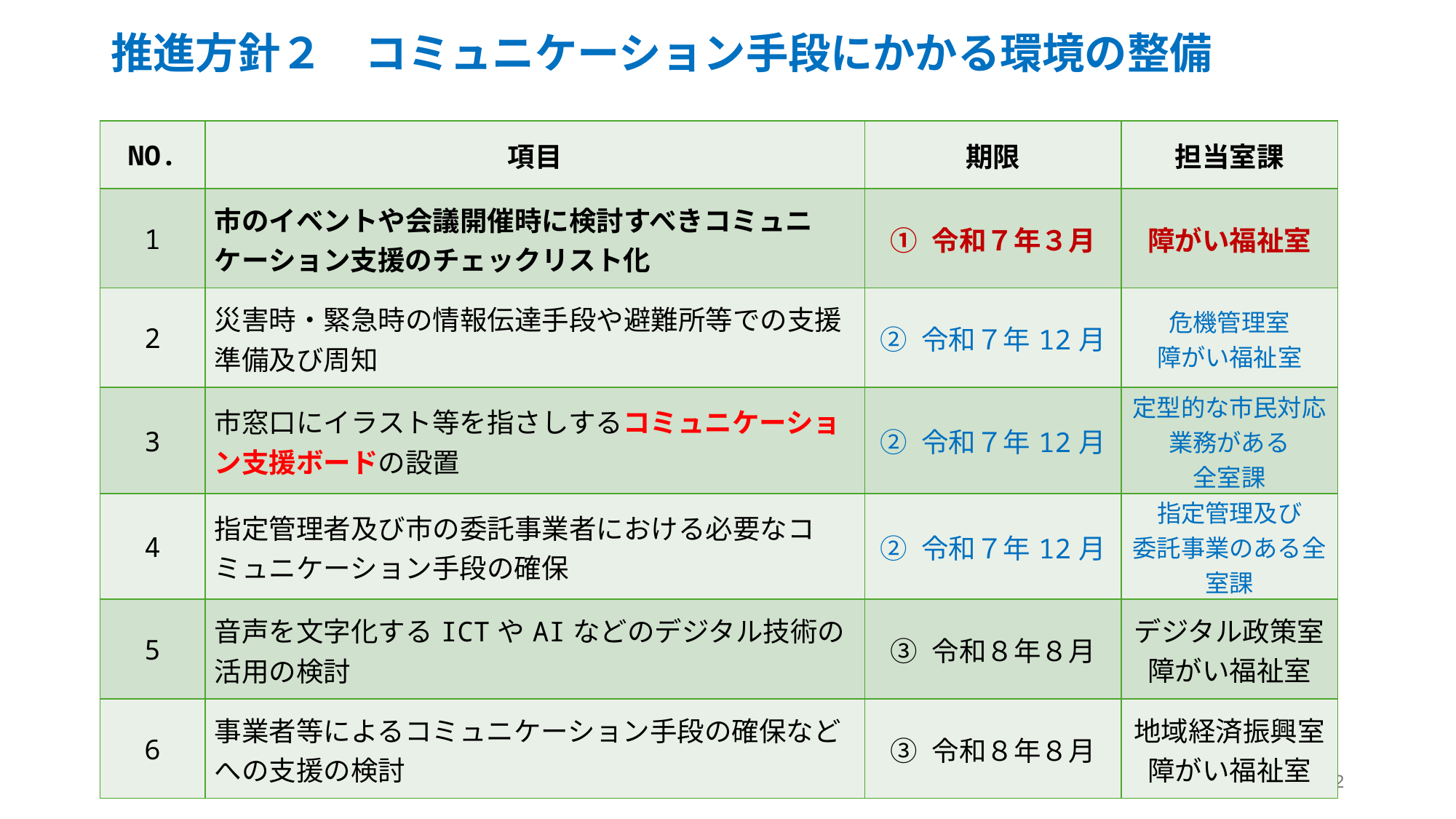

推進方針２　コミュニケーション手段にかかる環境の整備
| NO. | 項目 | 期限 | 担当室課 |
| --- | --- | --- | --- |
| 1 | 市のイベントや会議開催時に検討すべきコミュニケーション支援のチェックリスト化 | ① 令和７年３月 | 障がい福祉室 |
| 2 | 災害時・緊急時の情報伝達手段や避難所等での支援準備及び周知 | ② 令和７年12月 | 危機管理室 障がい福祉室 |
| 3 | 市窓口にイラスト等を指さしするコミュニケーション支援ボードの設置 | ② 令和７年12月 | 定型的な市民対応業務がある 全室課 |
| 4 | 指定管理者及び市の委託事業者における必要なコミュニケーション手段の確保 | ② 令和７年12月 | 指定管理及び 委託事業のある全室課 |
| 5 | 音声を文字化するICTやAIなどのデジタル技術の活用の検討 | ③ 令和８年８月 | デジタル政策室 障がい福祉室 |
| 6 | 事業者等によるコミュニケーション手段の確保などへの支援の検討 | ③ 令和８年８月 | 地域経済振興室 障がい福祉室 |
12